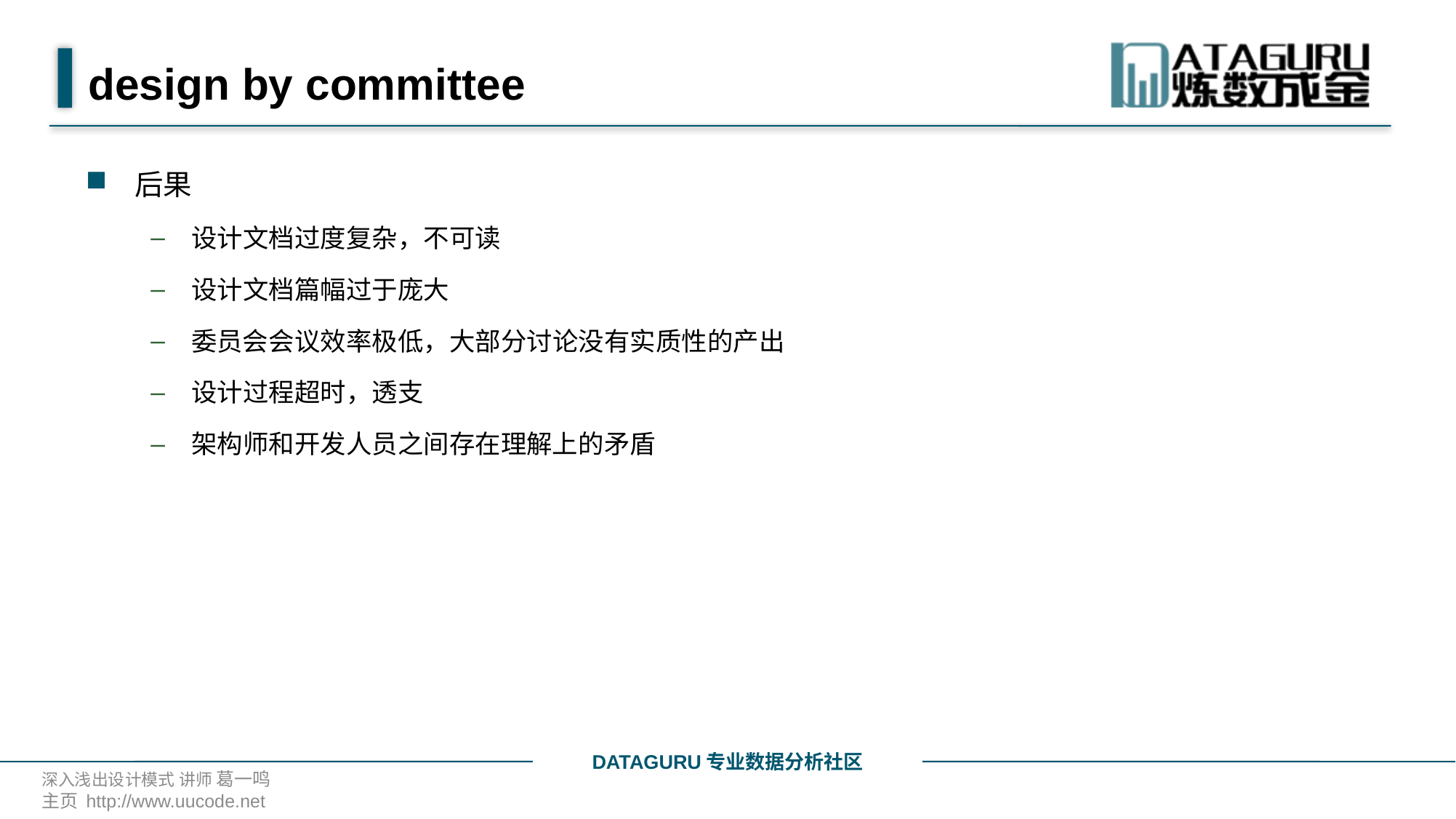

# design by committee
后果
设计文档过度复杂，不可读
设计文档篇幅过于庞大
委员会会议效率极低，大部分讨论没有实质性的产出
设计过程超时，透支
架构师和开发人员之间存在理解上的矛盾